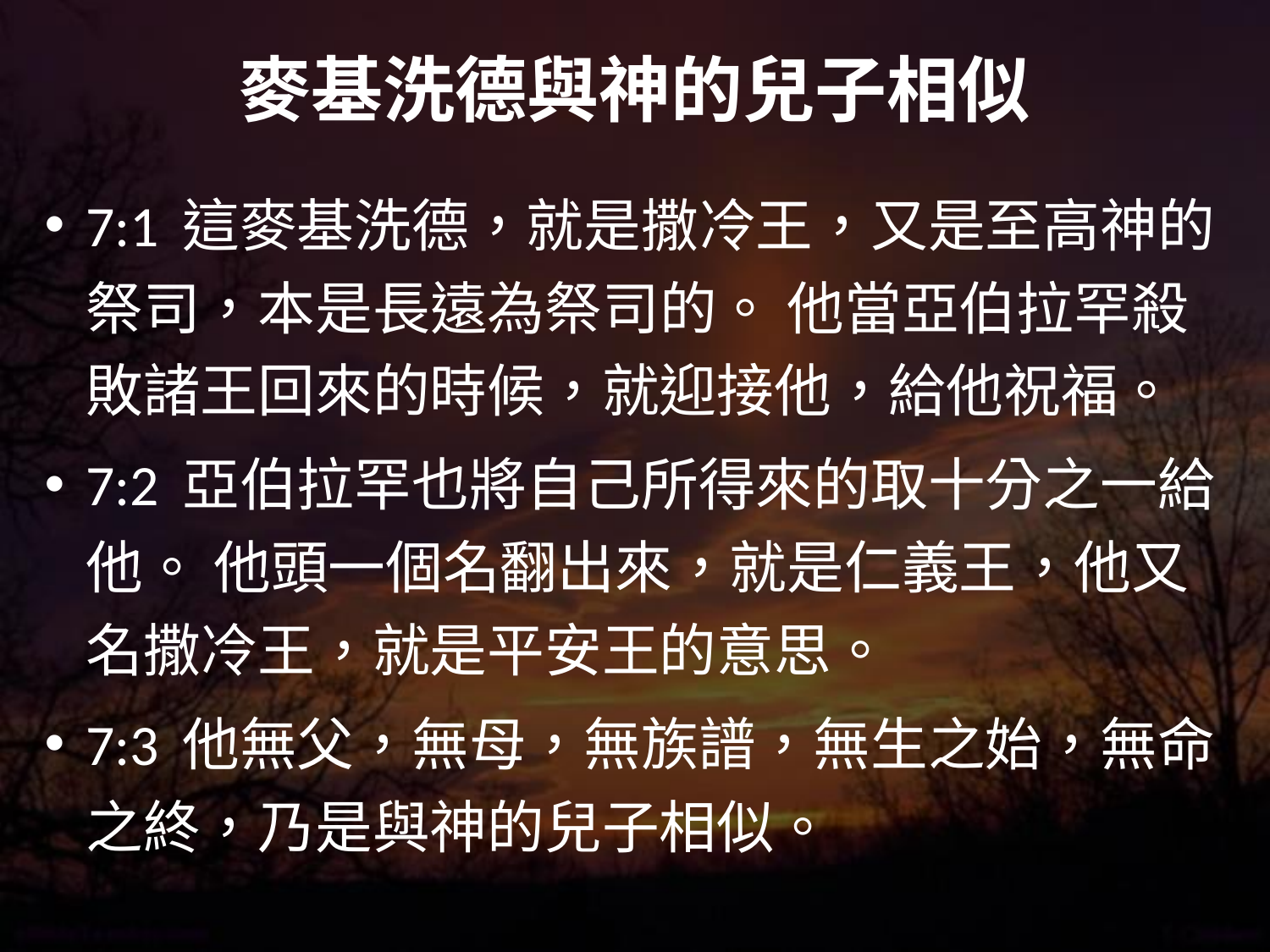

# 麥基洗德與神的兒子相似
7:1 這麥基洗德，就是撒冷王，又是至高神的祭司，本是長遠為祭司的。 他當亞伯拉罕殺敗諸王回來的時候，就迎接他，給他祝福。
7:2 亞伯拉罕也將自己所得來的取十分之一給他。 他頭一個名翻出來，就是仁義王，他又名撒冷王，就是平安王的意思。
7:3 他無父，無母，無族譜，無生之始，無命之終，乃是與神的兒子相似。